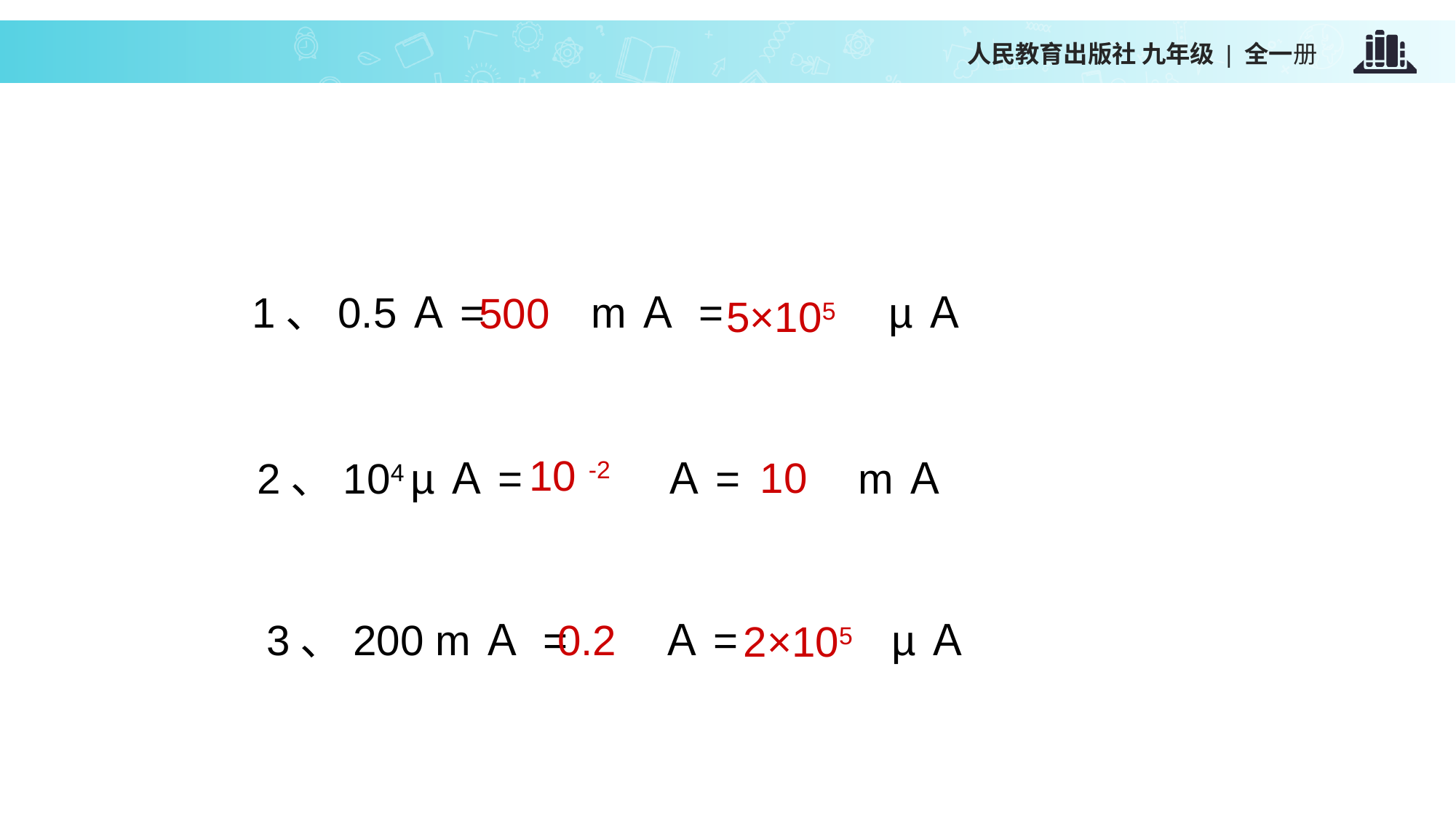

人民教育出版社 九年级 | 全一册
1、0.5Ａ=         mＡ =              µＡ
500
5×105
 10 -2
 10
2、104 µＡ=           Ａ=          mＡ
0.2
3、200 mＡ =       Ａ=             µＡ
2×105